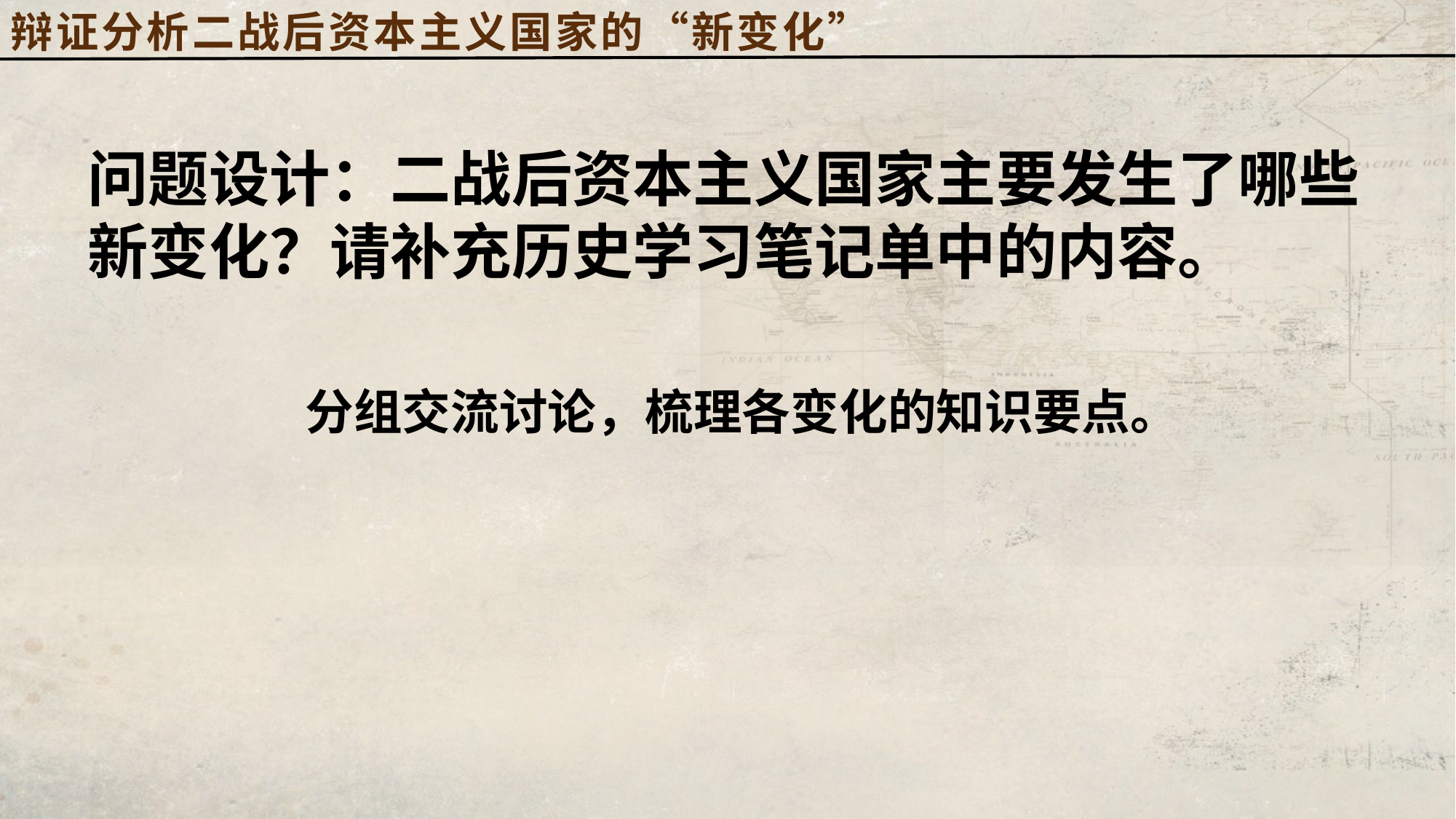

辩证分析二战后资本主义国家的“新变化”
问题设计：二战后资本主义国家主要发生了哪些新变化？请补充历史学习笔记单中的内容。
分组交流讨论，梳理各变化的知识要点。